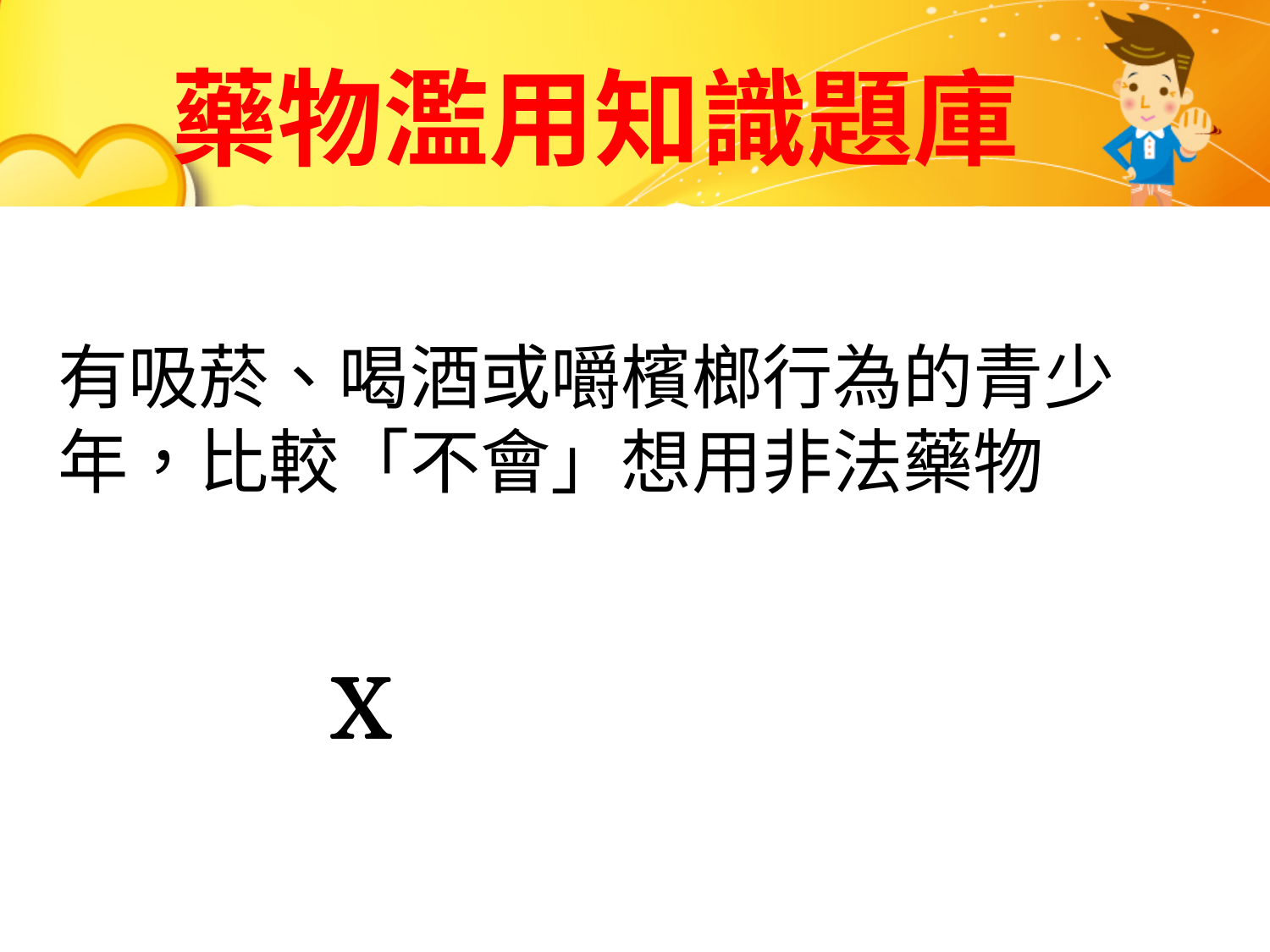

藥物濫用知識題庫
# 有吸菸、喝酒或嚼檳榔行為的青少年，比較「不會」想用非法藥物
x